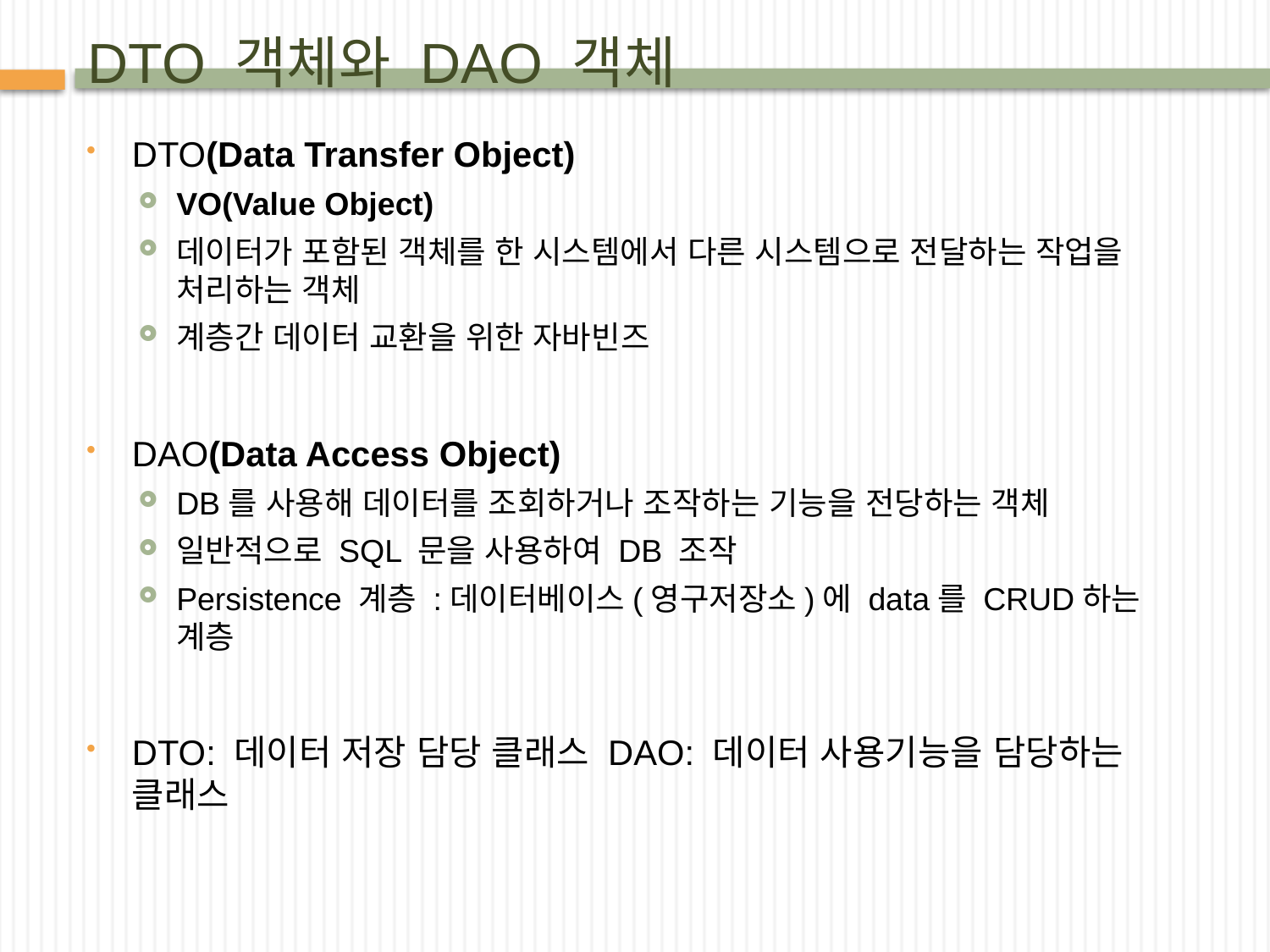

# DTO 객체와 DAO 객체
DTO(Data Transfer Object)
VO(Value Object)
데이터가 포함된 객체를 한 시스템에서 다른 시스템으로 전달하는 작업을 처리하는 객체
계층간 데이터 교환을 위한 자바빈즈

DAO(Data Access Object)
DB를 사용해 데이터를 조회하거나 조작하는 기능을 전당하는 객체
일반적으로 SQL 문을 사용하여 DB 조작
Persistence 계층 :데이터베이스(영구저장소)에 data를 CRUD하는 계층

DTO: 데이터 저장 담당 클래스 DAO: 데이터 사용기능을 담당하는  클래스